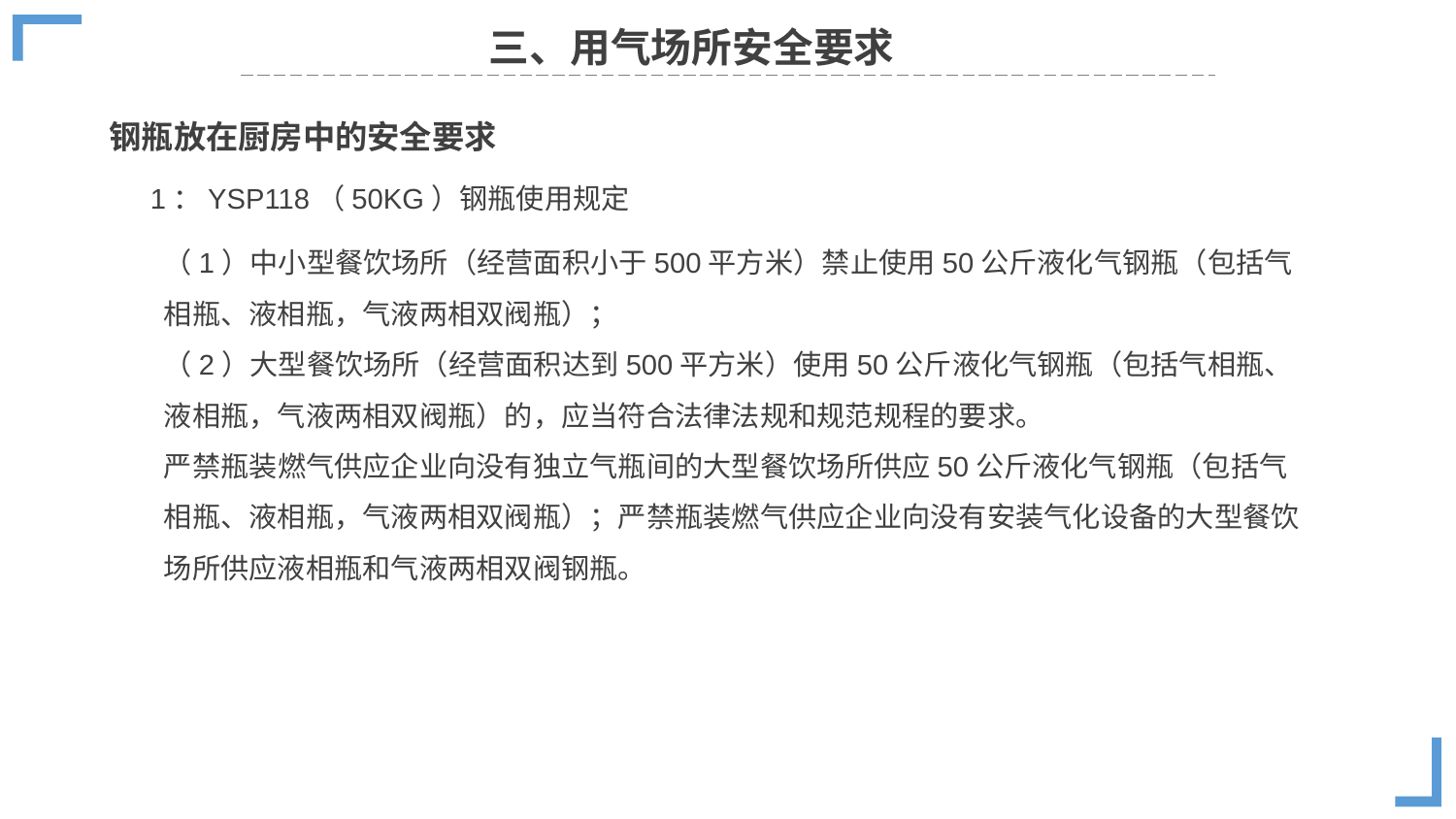

三、用气场所安全要求
钢瓶放在厨房中的安全要求
1：YSP118（50KG）钢瓶使用规定
（1）中小型餐饮场所（经营面积小于500平方米）禁止使用50公斤液化气钢瓶（包括气相瓶、液相瓶，气液两相双阀瓶）；
（2）大型餐饮场所（经营面积达到500平方米）使用50公斤液化气钢瓶（包括气相瓶、液相瓶，气液两相双阀瓶）的，应当符合法律法规和规范规程的要求。
严禁瓶装燃气供应企业向没有独立气瓶间的大型餐饮场所供应50公斤液化气钢瓶（包括气相瓶、液相瓶，气液两相双阀瓶）；严禁瓶装燃气供应企业向没有安装气化设备的大型餐饮场所供应液相瓶和气液两相双阀钢瓶。